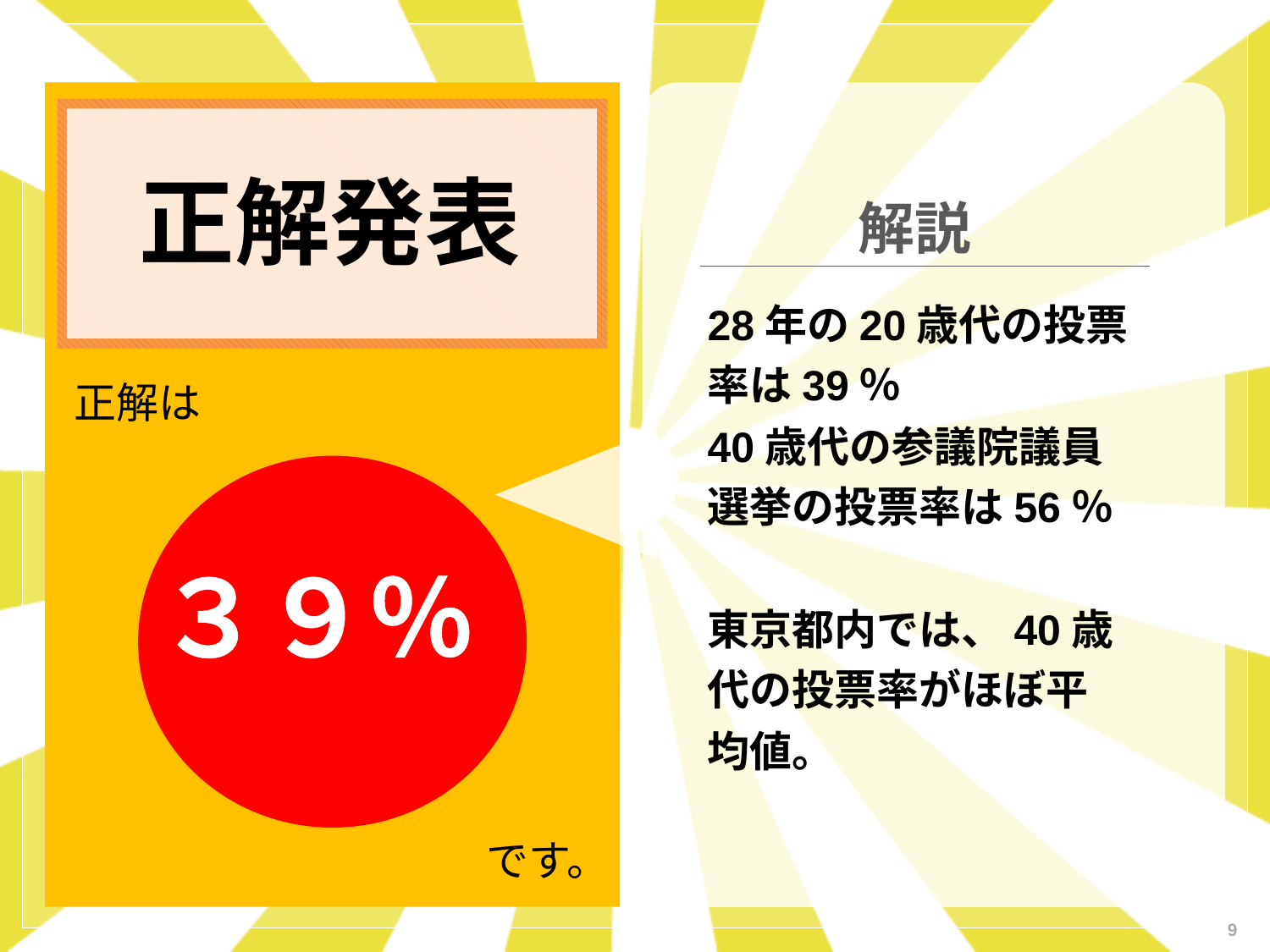

正解発表
解説
28年の20歳代の投票率は39％
40歳代の参議院議員選挙の投票率は56％

東京都内では、40歳代の投票率がほぼ平均値。
正解は

３９％
です。
9